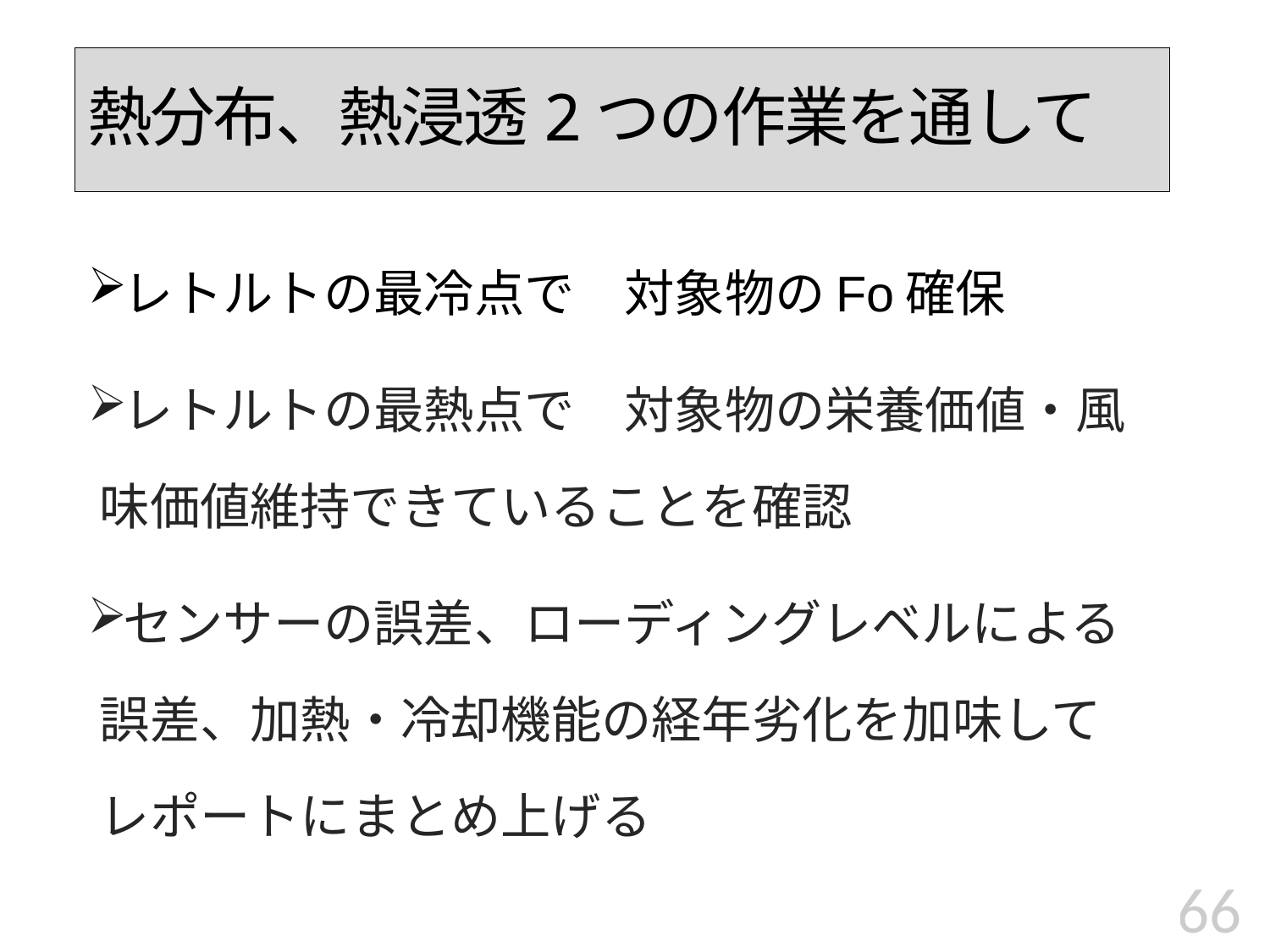

# 熱分布、熱浸透2つの作業を通して
レトルトの最冷点で　対象物のFo確保
レトルトの最熱点で　対象物の栄養価値・風味価値維持できていることを確認
センサーの誤差、ローディングレベルによる誤差、加熱・冷却機能の経年劣化を加味して　レポートにまとめ上げる

66